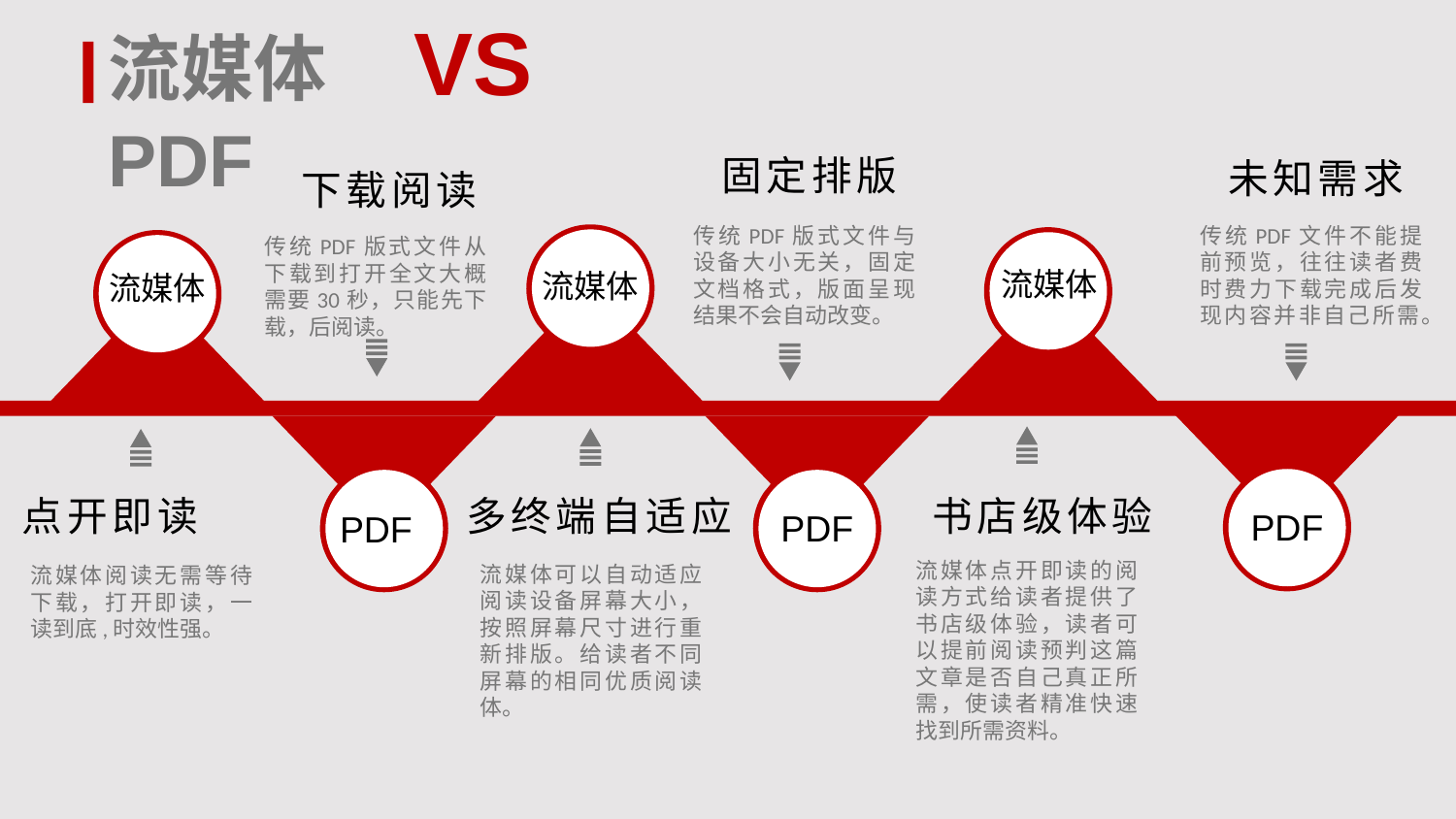

流媒体    VS    PDF

固定排版
未知需求
下载阅读
传统PDF版式文件与设备大小无关，固定文档格式，版面呈现结果不会自动改变。
传统PDF文件不能提前预览，往往读者费时费力下载完成后发现内容并非自己所需。

传统PDF版式文件从下载到打开全文大概需要30秒，只能先下载，后阅读。

流媒体
流媒体
流媒体

点开即读
多终端自适应
书店级体验
PDF
PDF
PDF
流媒体点开即读的阅读方式给读者提供了书店级体验，读者可以提前阅读预判这篇文章是否自己真正所需，使读者精准快速找到所需资料。
流媒体可以自动适应阅读设备屏幕大小，按照屏幕尺寸进行重新排版。给读者不同屏幕的相同优质阅读体。
流媒体阅读无需等待下载，打开即读，一读到底,时效性强。